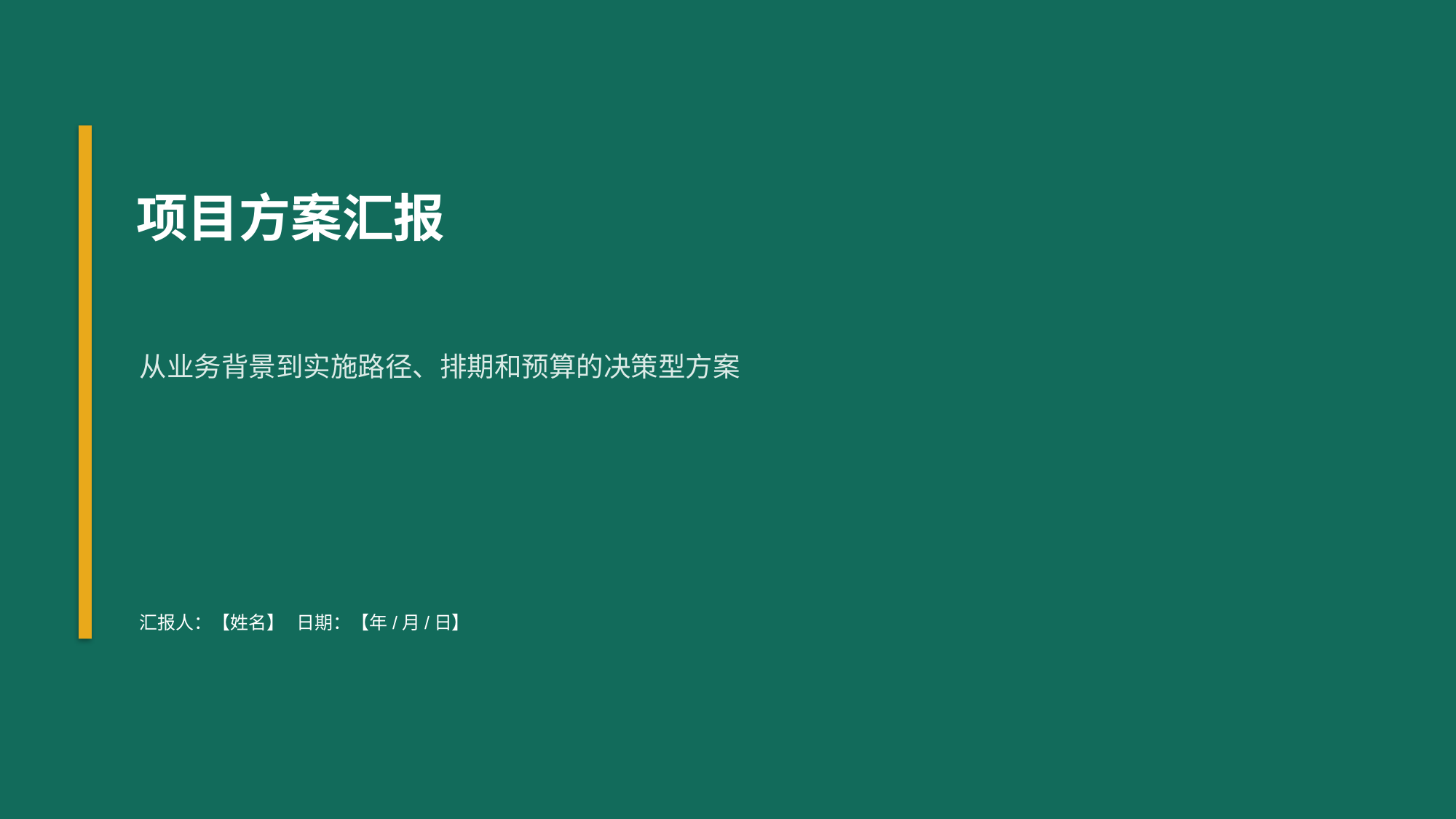

项目方案汇报
从业务背景到实施路径、排期和预算的决策型方案
汇报人：【姓名】   日期：【年/月/日】